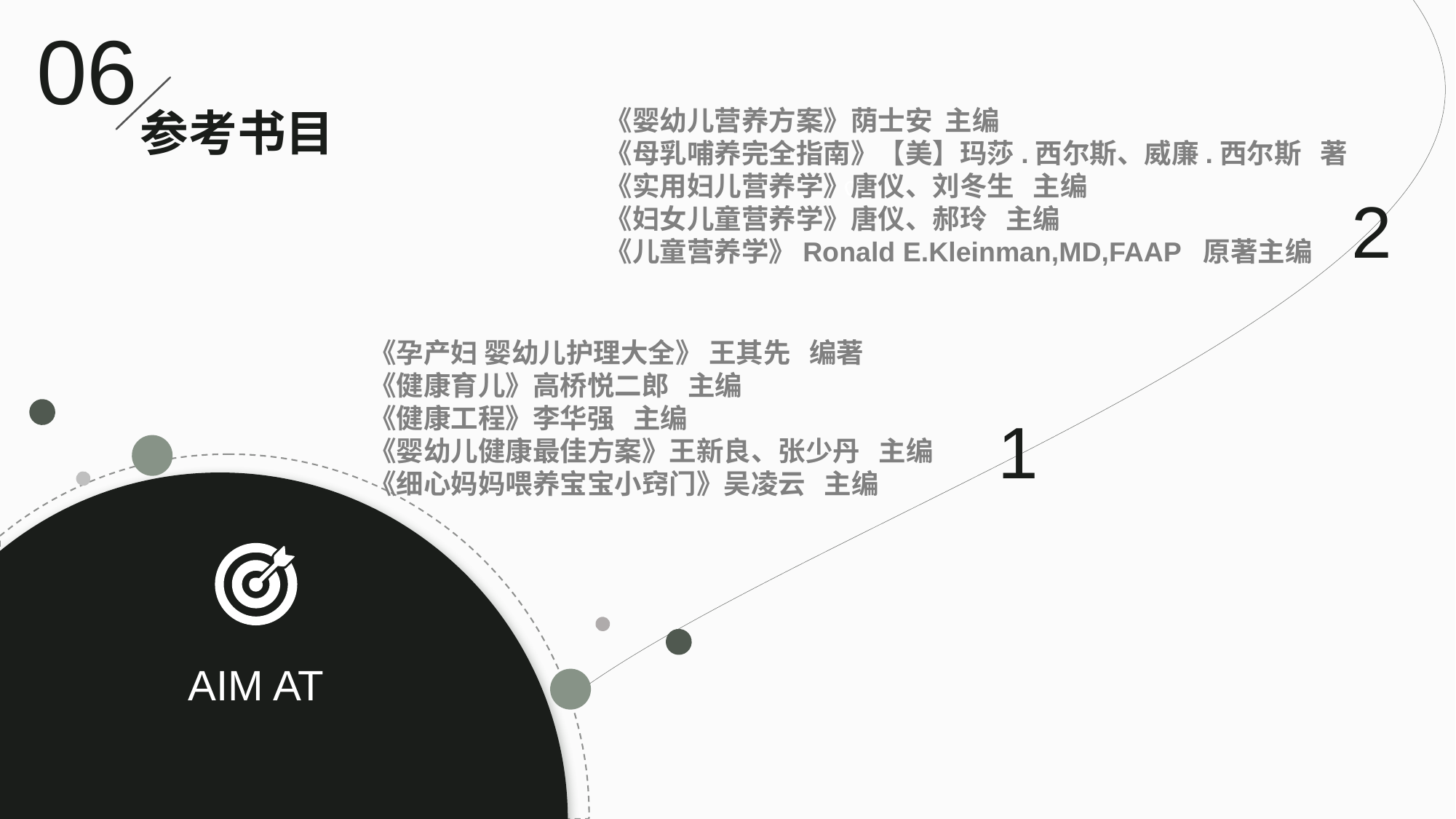

c
06
参考书目
《婴幼儿营养方案》荫士安  主编
《母乳哺养完全指南》【美】玛莎.西尔斯、威廉.西尔斯   著
《实用妇儿营养学》唐仪、刘冬生   主编
《妇女儿童营养学》唐仪、郝玲   主编
《儿童营养学》Ronald E.Kleinman,MD,FAAP  原著主编

2
《孕产妇 婴幼儿护理大全》 王其先   编著
《健康育儿》高桥悦二郎   主编
《健康工程》李华强   主编
《婴幼儿健康最佳方案》王新良、张少丹   主编
《细心妈妈喂养宝宝小窍门》吴凌云   主编

1

AIM AT